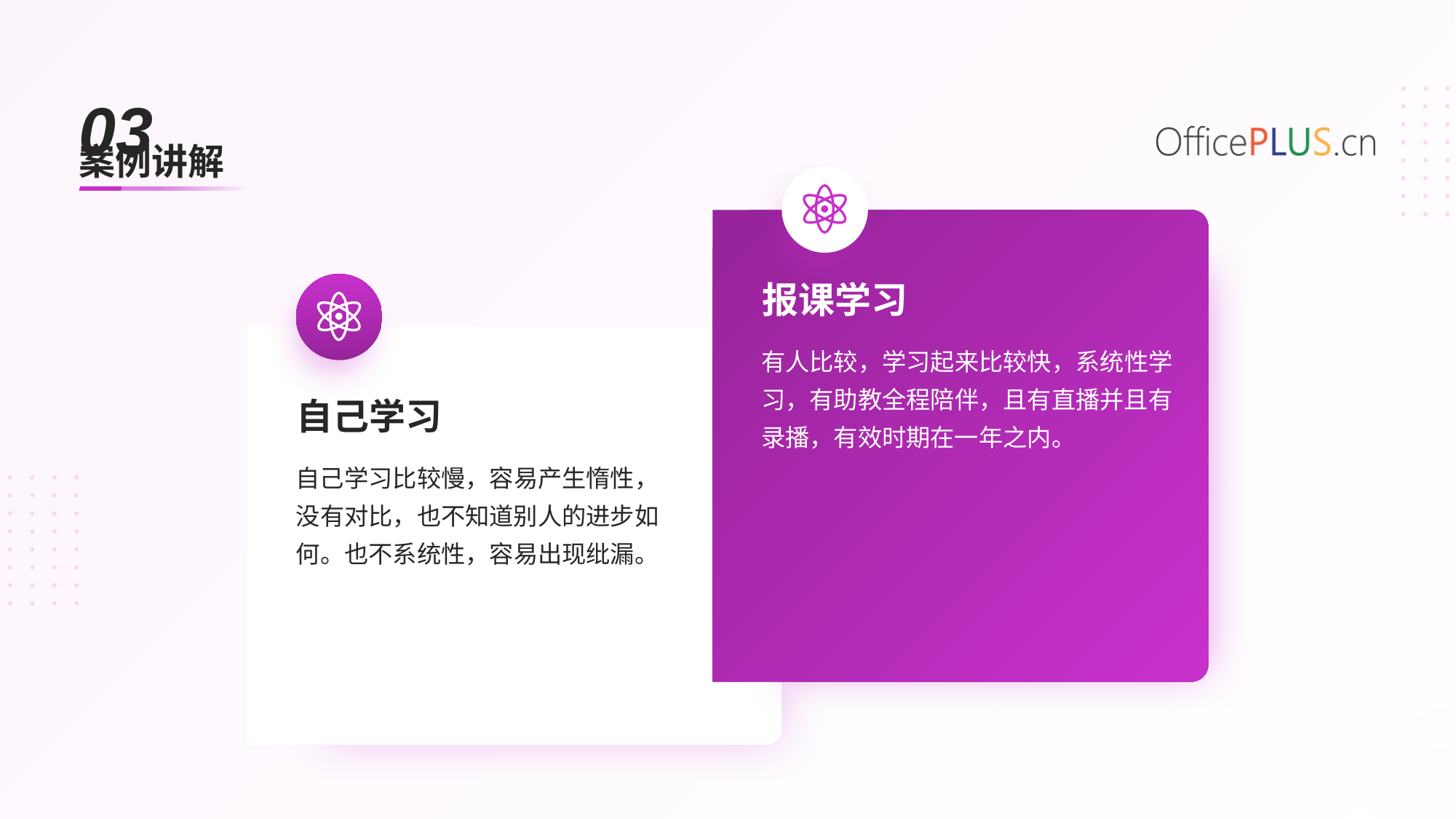

03
案例讲解

报课学习

有人比较，学习起来比较快，系统性学习，有助教全程陪伴，且有直播并且有录播，有效时期在一年之内。
自己学习
自己学习比较慢，容易产生惰性，没有对比，也不知道别人的进步如何。也不系统性，容易出现纰漏。